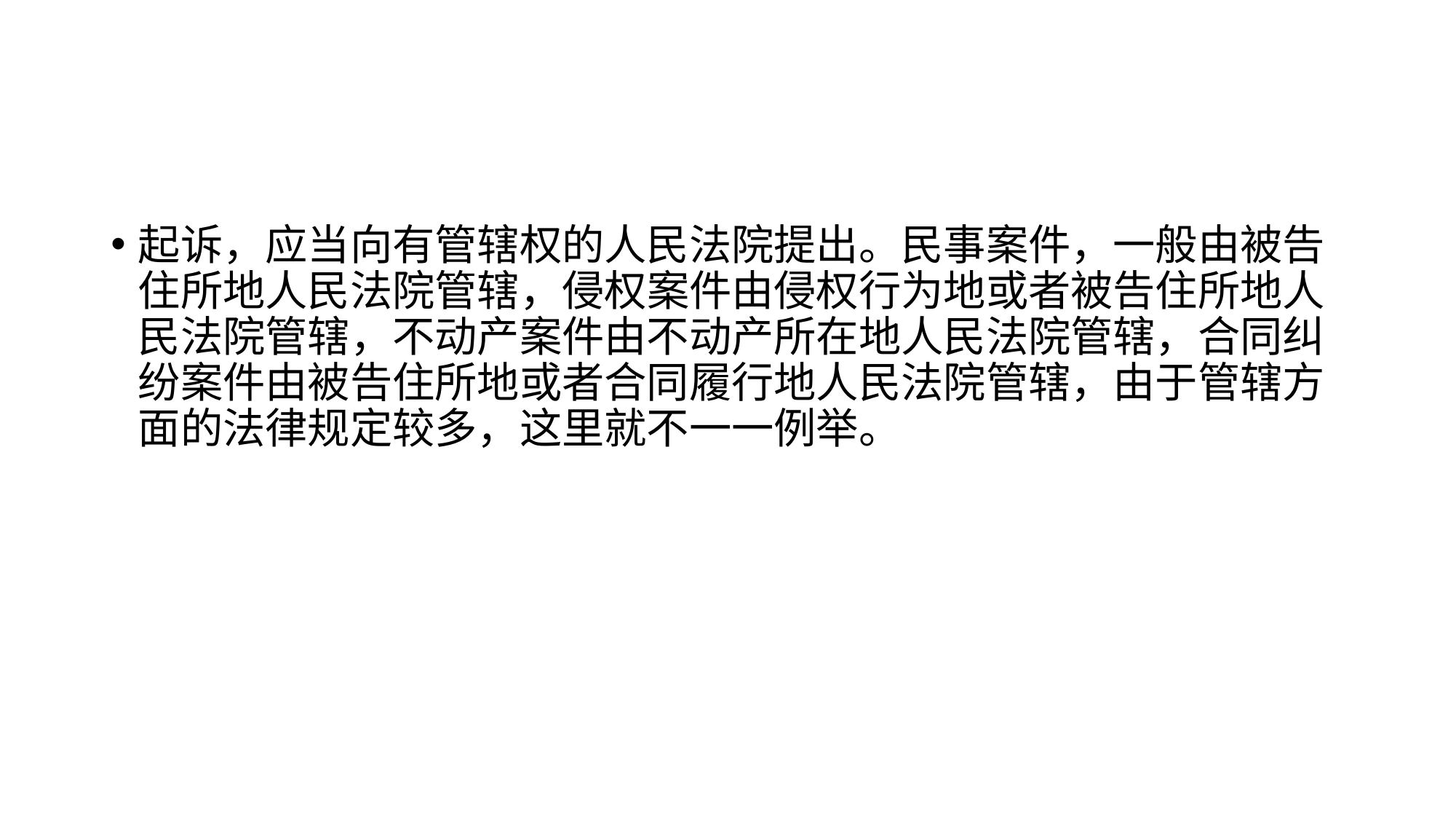

#
起诉，应当向有管辖权的人民法院提出。民事案件，一般由被告住所地人民法院管辖，侵权案件由侵权行为地或者被告住所地人民法院管辖，不动产案件由不动产所在地人民法院管辖，合同纠纷案件由被告住所地或者合同履行地人民法院管辖，由于管辖方面的法律规定较多，这里就不一一例举。